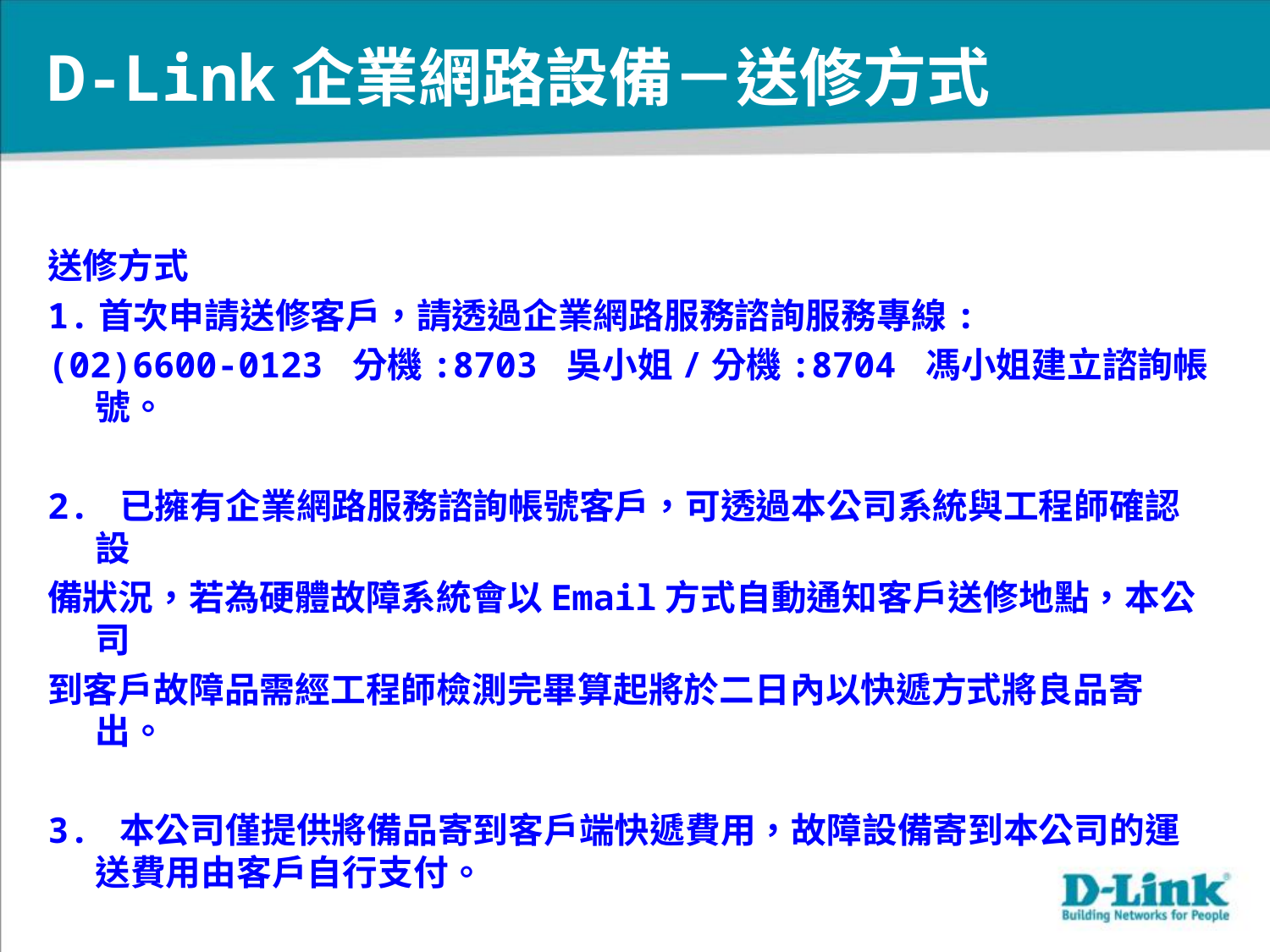

# D-Link企業網路設備－送修方式
送修方式
1.首次申請送修客戶，請透過企業網路服務諮詢服務專線:
(02)6600-0123 分機:8703 吳小姐/分機:8704 馮小姐建立諮詢帳號。

2. 已擁有企業網路服務諮詢帳號客戶，可透過本公司系統與工程師確認設
備狀況，若為硬體故障系統會以Email方式自動通知客戶送修地點，本公司
到客戶故障品需經工程師檢測完畢算起將於二日內以快遞方式將良品寄出。

3. 本公司僅提供將備品寄到客戶端快遞費用，故障設備寄到本公司的運送費用由客戶自行支付。